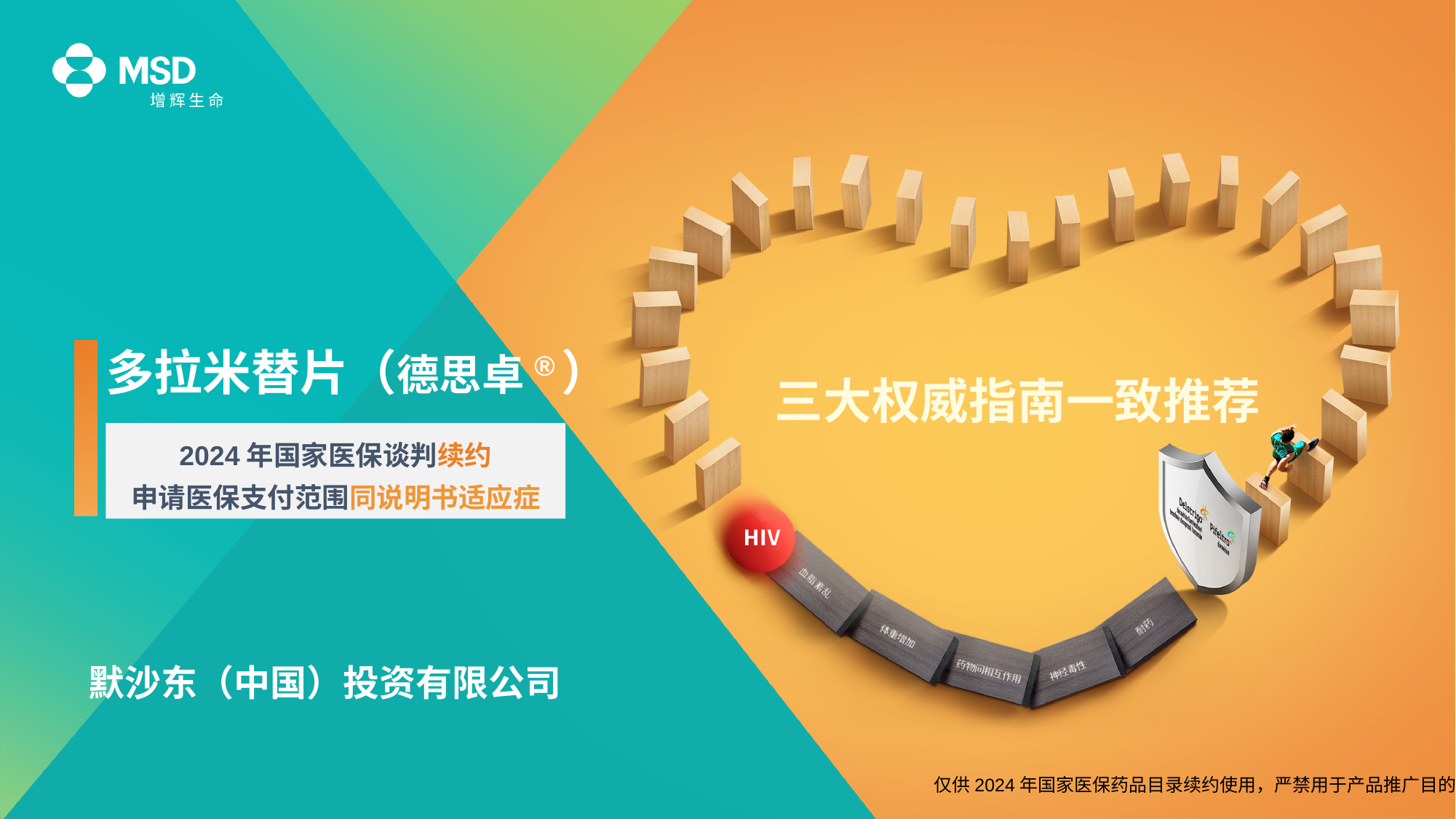

多拉米替片（德思卓®）
三大权威指南一致推荐
2024年国家医保谈判续约
申请医保支付范围同说明书适应症
默沙东（中国）投资有限公司